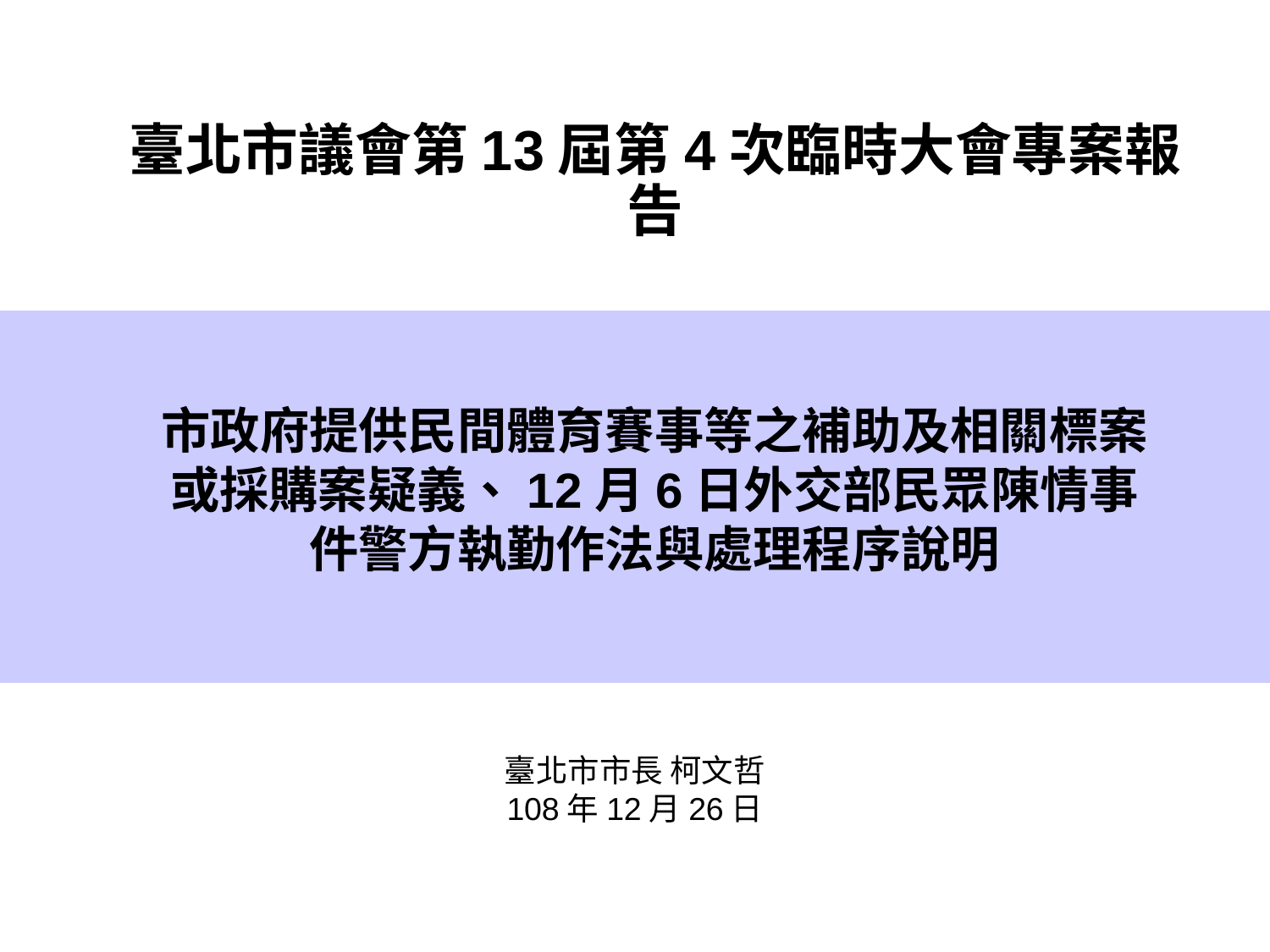

# 臺北市議會第13屆第4次臨時大會專案報告

市政府提供民間體育賽事等之補助及相關標案或採購案疑義、12月6日外交部民眾陳情事件警方執勤作法與處理程序說明
臺北市市長 柯文哲
108年12月26日